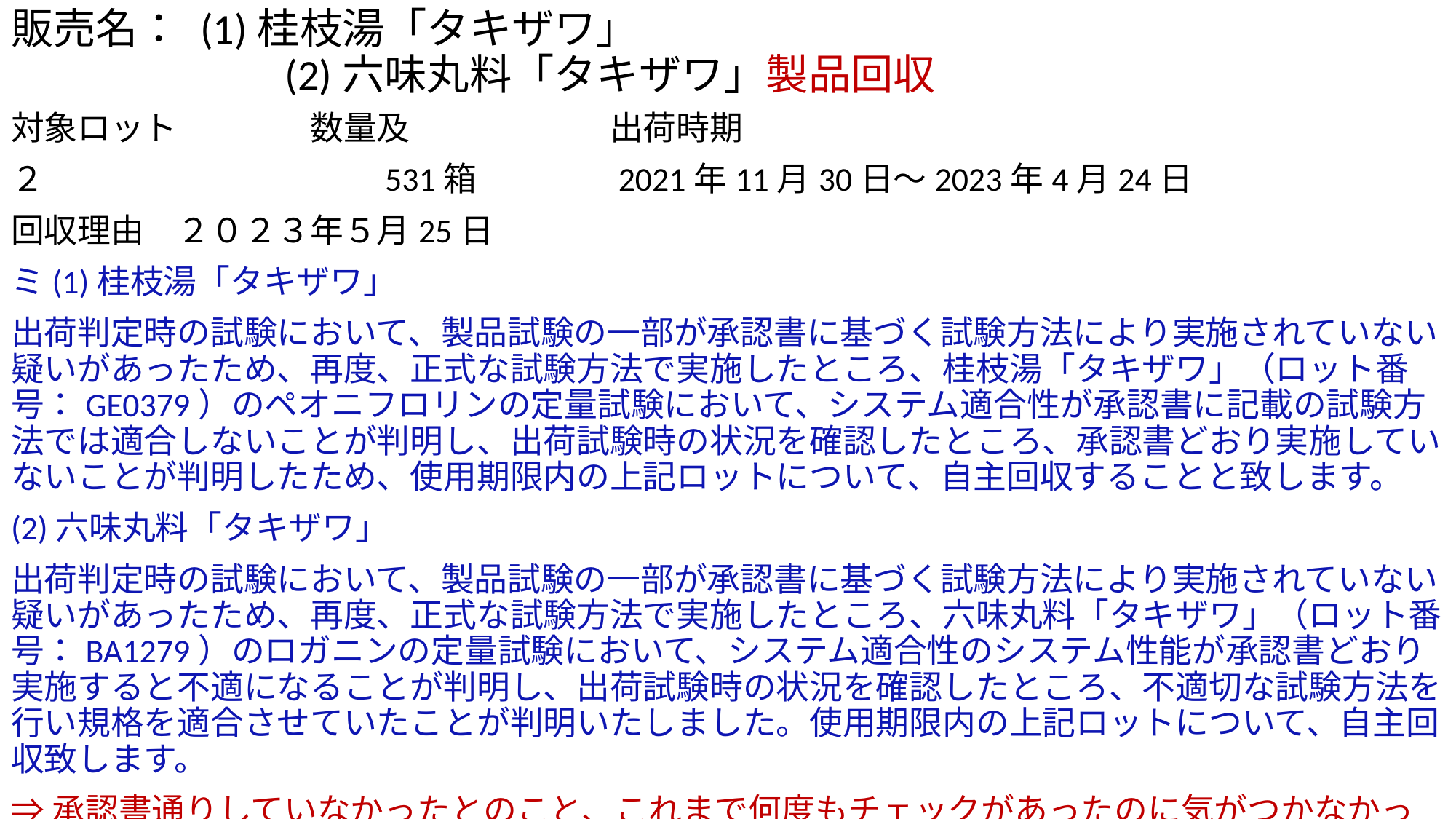

# 販売名： (1)桂枝湯「タキザワ」 　　　　　　 (2)六味丸料「タキザワ」製品回収
対象ロット　　　　数量及　　　　　　出荷時期
２　　　　　　　　　　531箱　　　　2021年11月30日～2023年4月24日
回収理由　２０２３年５月25日
ミ(1)桂枝湯「タキザワ」
出荷判定時の試験において、製品試験の一部が承認書に基づく試験方法により実施されていない疑いがあったため、再度、正式な試験方法で実施したところ、桂枝湯「タキザワ」（ロット番号：GE0379）のペオニフロリンの定量試験において、システム適合性が承認書に記載の試験方法では適合しないことが判明し、出荷試験時の状況を確認したところ、承認書どおり実施していないことが判明したため、使用期限内の上記ロットについて、自主回収することと致します。
(2)六味丸料「タキザワ」
出荷判定時の試験において、製品試験の一部が承認書に基づく試験方法により実施されていない疑いがあったため、再度、正式な試験方法で実施したところ、六味丸料「タキザワ」（ロット番号：BA1279）のロガニンの定量試験において、システム適合性のシステム性能が承認書どおり実施すると不適になることが判明し、出荷試験時の状況を確認したところ、不適切な試験方法を行い規格を適合させていたことが判明いたしました。使用期限内の上記ロットについて、自主回収致します。
⇒承認書通りしていなかったとのこと、これまで何度もチェックがあったのに気がつかなかったのでしょう。